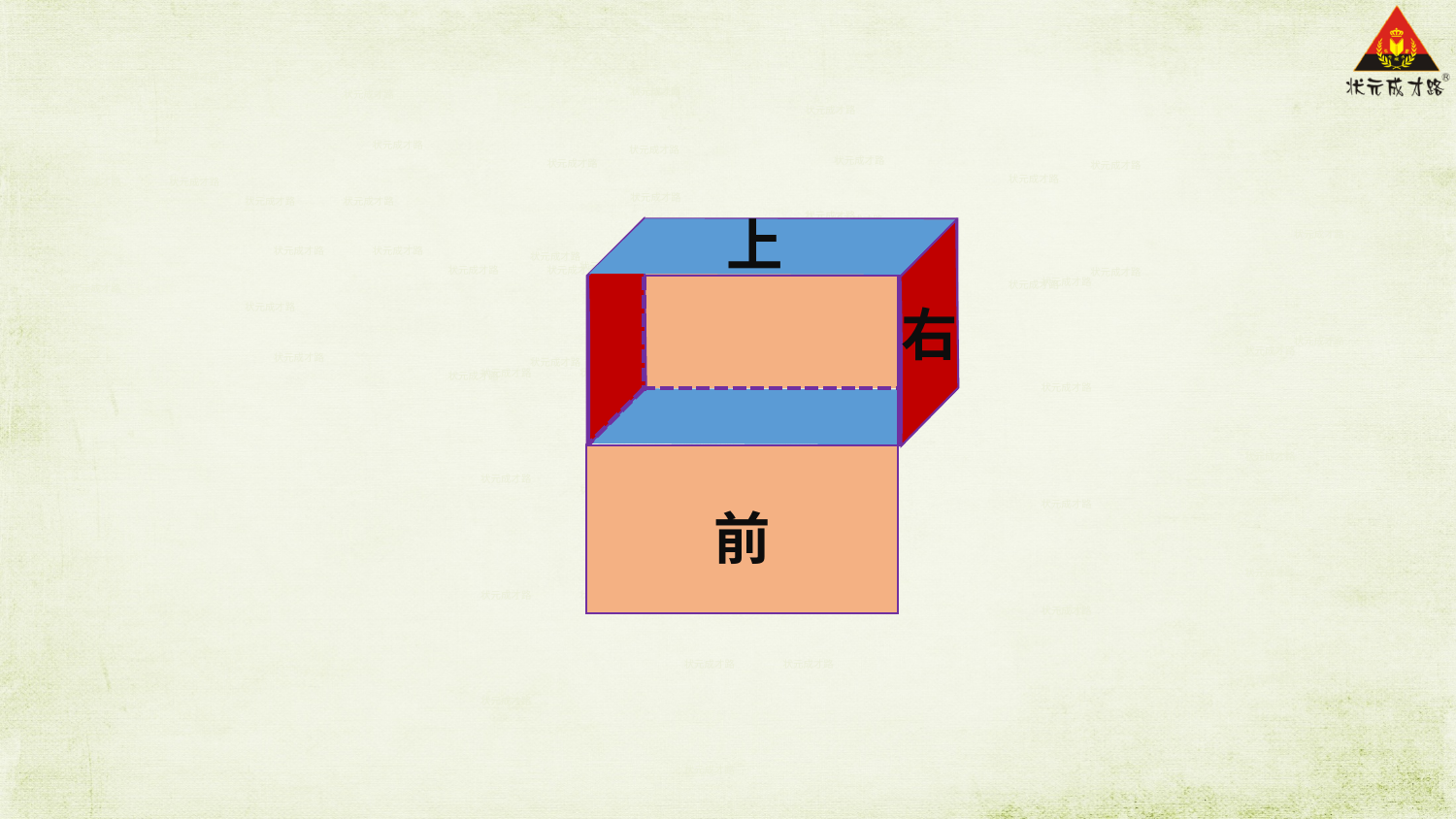

状元成才路
状元成才路
状元成才路
状元成才路
状元成才路
状元成才路
状元成才路
状元成才路
状元成才路
状元成才路
状元成才路
状元成才路
上
状元成才路

状元成才路
状元成才路
状元成才路
状元成才路
状元成才路
状元成才路
右
状元成才路
状元成才路
状元成才路
状元成才路

状元成才路

状元成才路
状元成才路
前
状元成才路
状元成才路
状元成才路
状元成才路